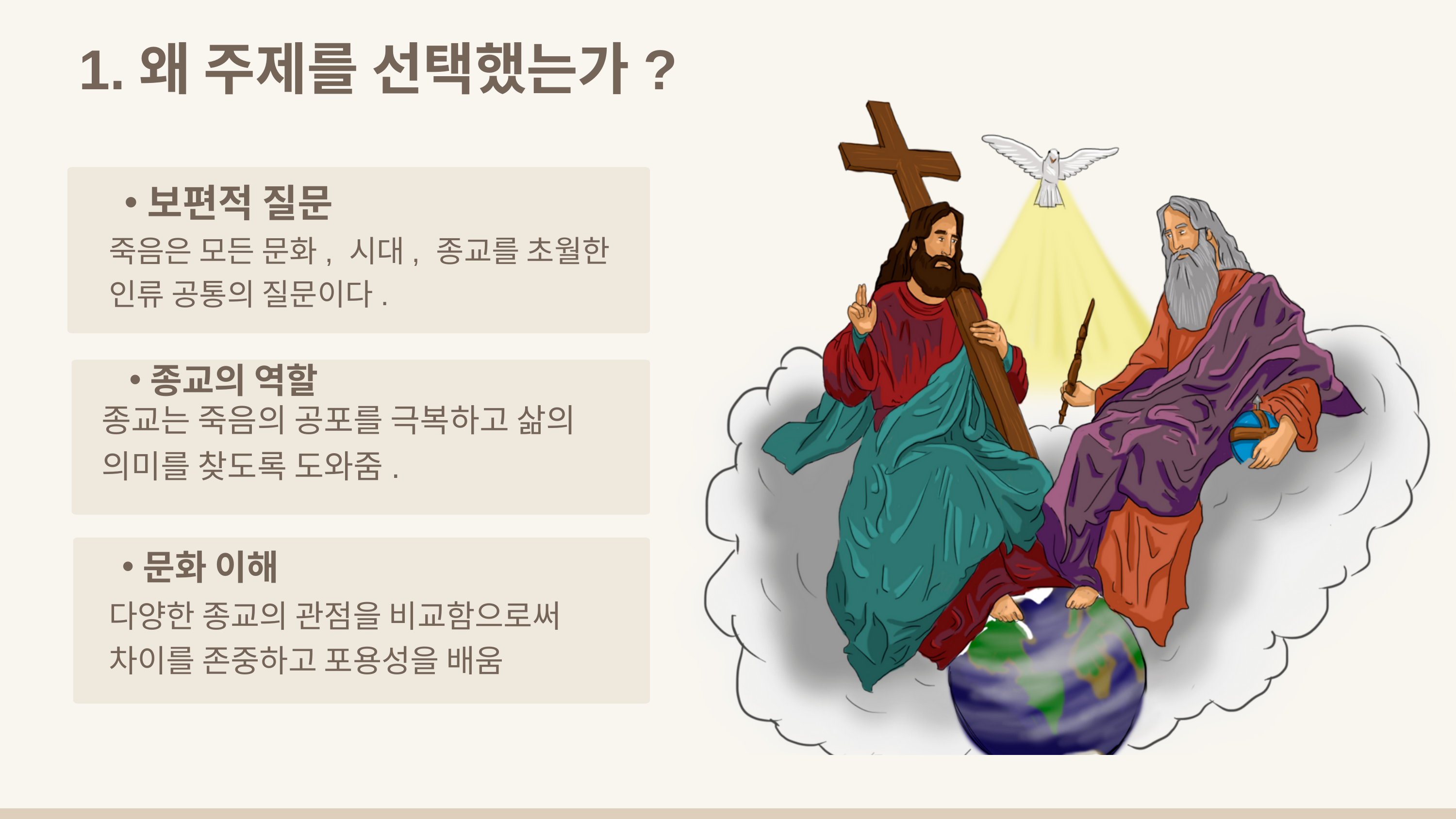

1.왜 주제를 선택했는가?

보편적 질문
죽음은 모든 문화, 시대, 종교를 초월한 인류 공통의 질문이다.
종교의 역할

종교는 죽음의 공포를 극복하고 삶의 의미를 찾도록 도와줌.

문화 이해
다양한 종교의 관점을 비교함으로써 차이를 존중하고 포용성을 배움